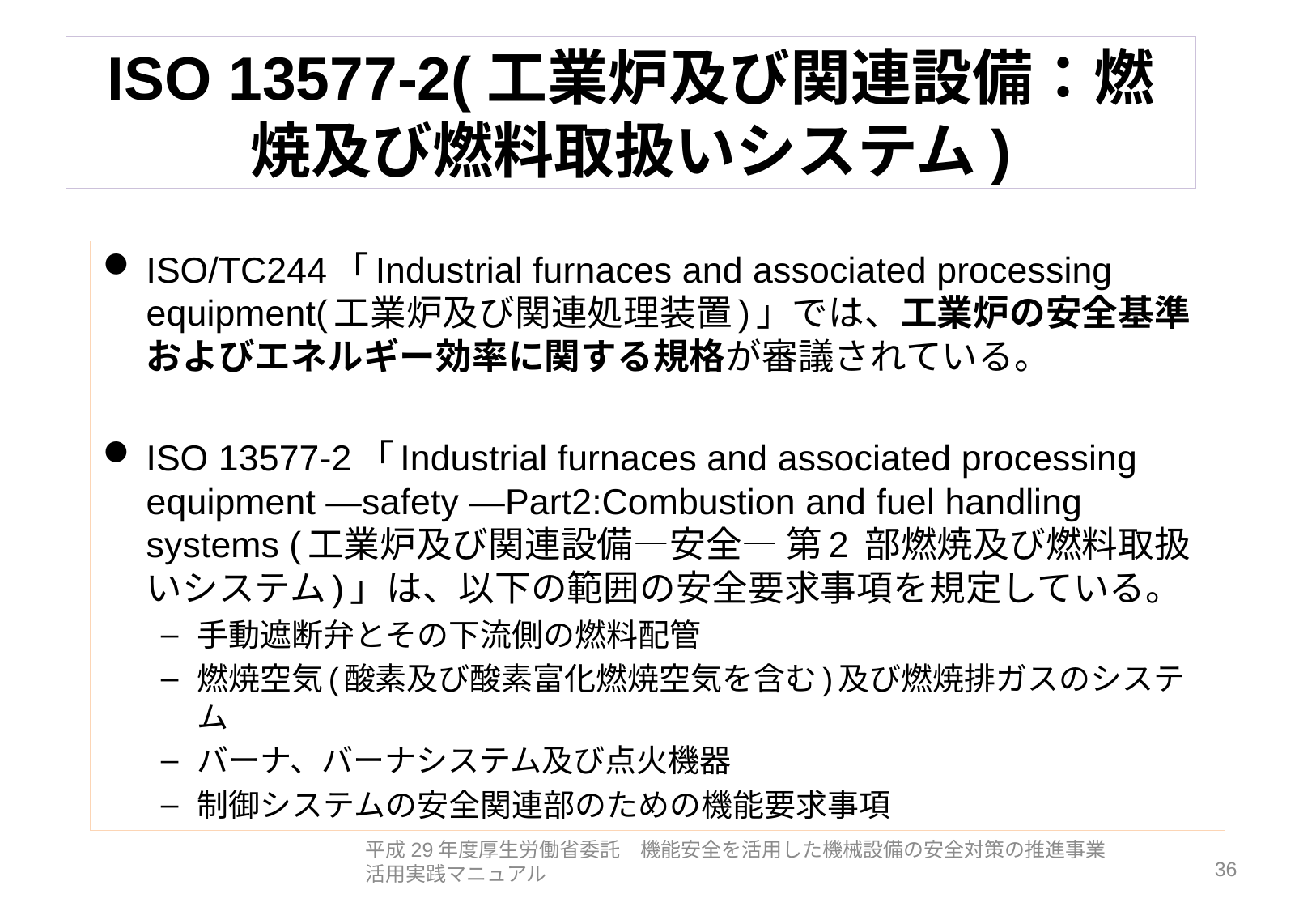

# ISO 13577-2(工業炉及び関連設備：燃焼及び燃料取扱いシステム)
ISO/TC244「Industrial furnaces and associated processing equipment(工業炉及び関連処理装置)」では、工業炉の安全基準およびエネルギー効率に関する規格が審議されている。

ISO 13577-2「Industrial furnaces and associated processing equipment —safety —Part2:Combustion and fuel handling systems (工業炉及び関連設備—安全— 第2 部燃焼及び燃料取扱いシステム)」は、以下の範囲の安全要求事項を規定している。
手動遮断弁とその下流側の燃料配管
燃焼空気(酸素及び酸素富化燃焼空気を含む)及び燃焼排ガスのシステム
バーナ、バーナシステム及び点火機器
制御システムの安全関連部のための機能要求事項
平成29年度厚生労働省委託　機能安全を活用した機械設備の安全対策の推進事業　活用実践マニュアル
36